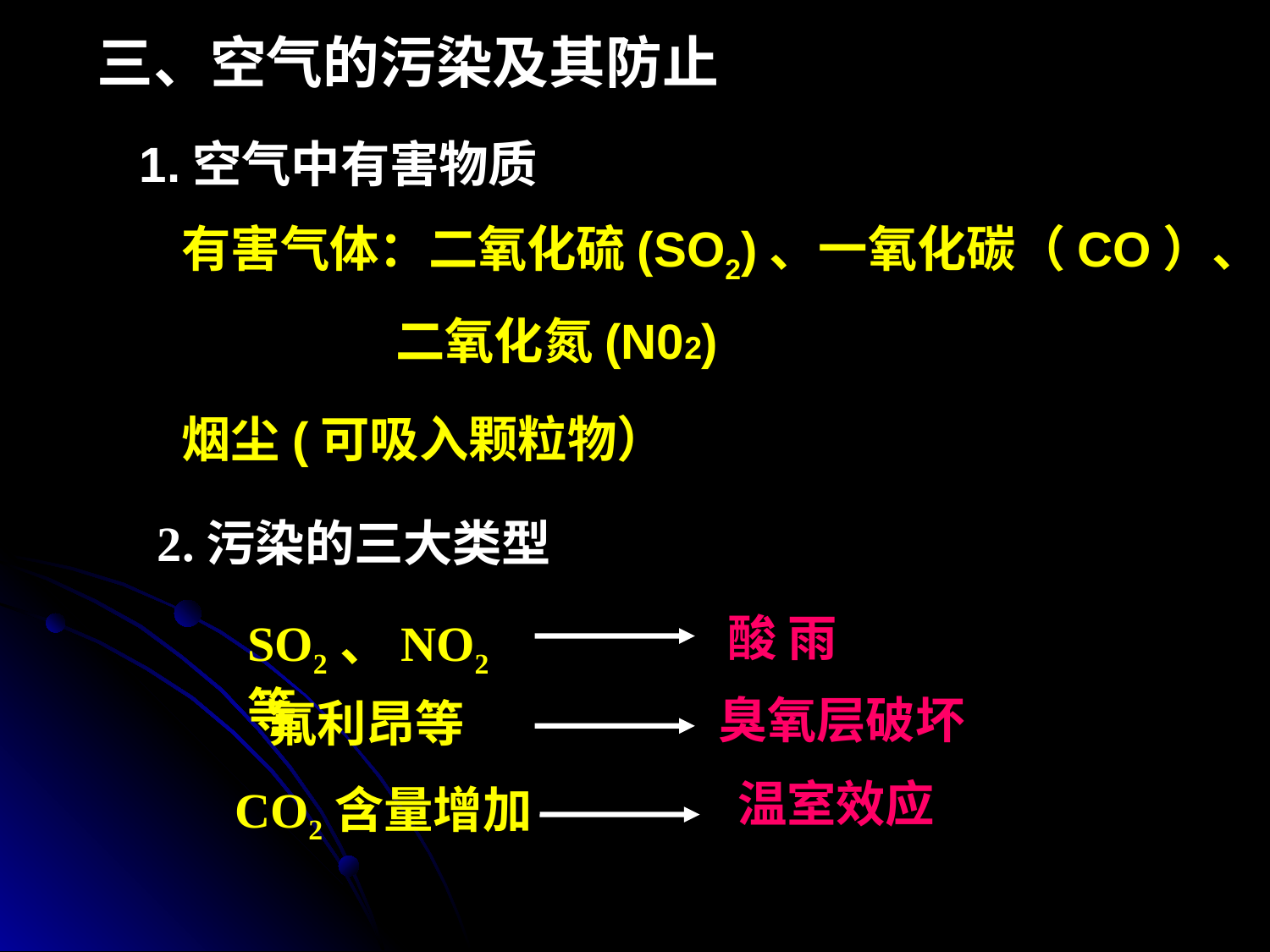

三、空气的污染及其防止
1.空气中有害物质
有害气体：二氧化硫(SO2)、一氧化碳（CO）、
                  二氧化氮(N02)
烟尘(可吸入颗粒物）
2.污染的三大类型
酸 雨
SO2、NO2等

氟利昂等
臭氧层破坏

温室效应
CO2含量增加